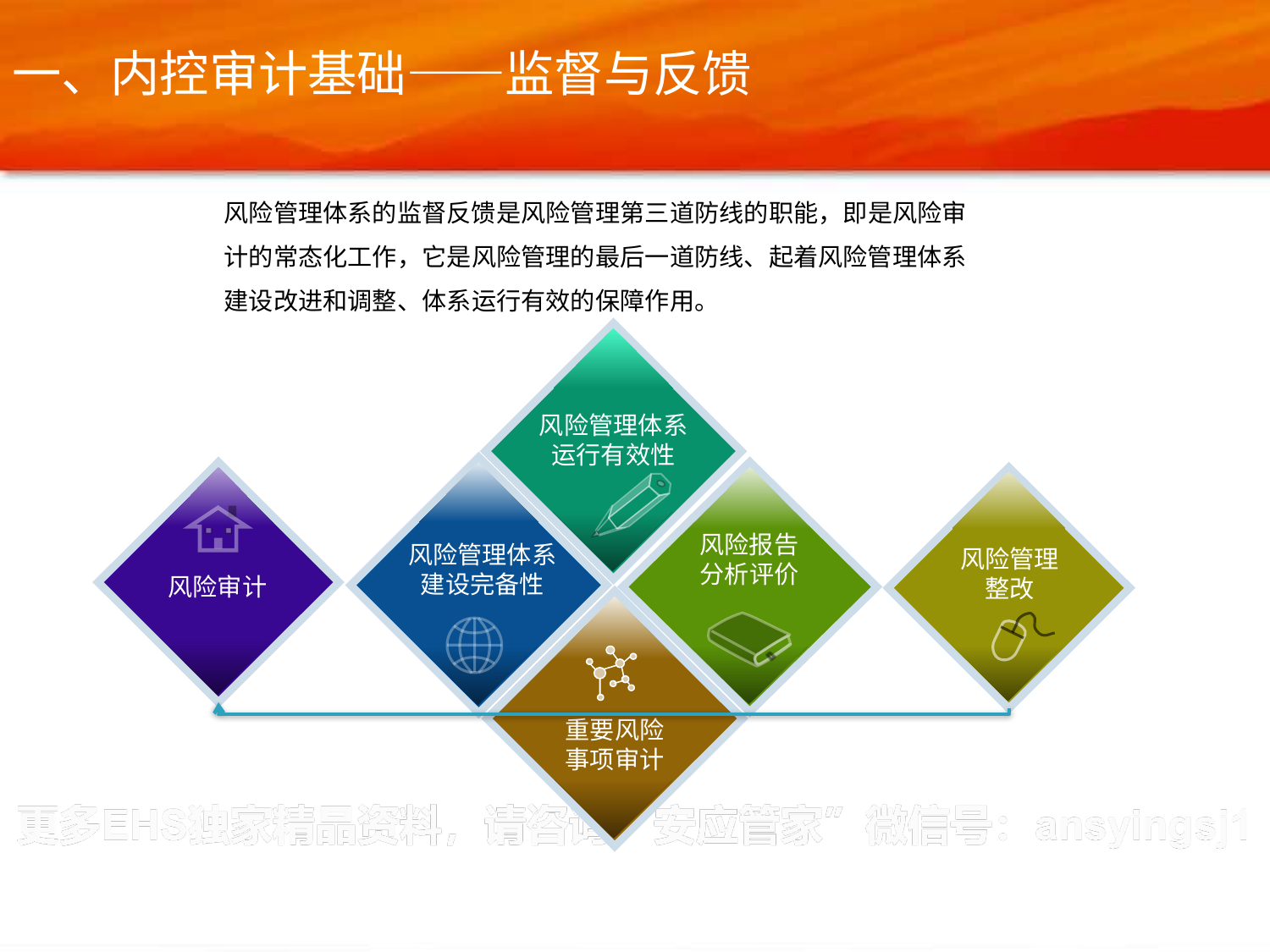

一、内控审计基础——监督与反馈
风险管理体系的监督反馈是风险管理第三道防线的职能，即是风险审计的常态化工作，它是风险管理的最后一道防线、起着风险管理体系建设改进和调整、体系运行有效的保障作用。

风险管理体系运行有效性

风险报告
分析评价
风险管理体系建设完备性
风险管理整改
风险审计

重要风险
事项审计